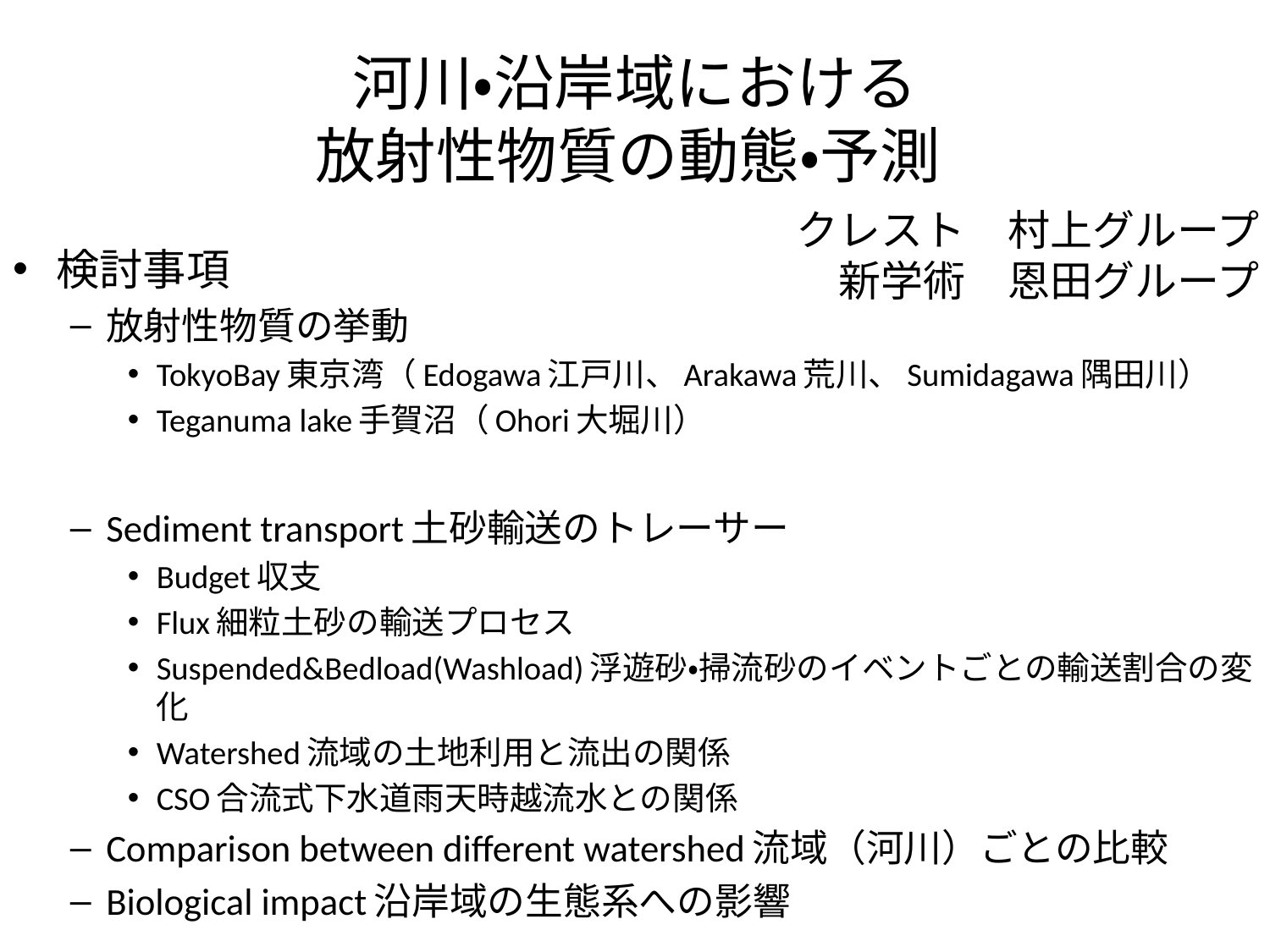

# 河川・沿岸域における 放射性物質の動態・予測
クレスト　村上グループ
新学術　恩田グループ
検討事項
放射性物質の挙動
TokyoBay東京湾（Edogawa江戸川、Arakawa荒川、Sumidagawa隅田川）
Teganuma lake手賀沼（Ohori大堀川）

Sediment transport土砂輸送のトレーサー
Budget収支
Flux細粒土砂の輸送プロセス
Suspended&Bedload(Washload)浮遊砂・掃流砂のイベントごとの輸送割合の変化
Watershed流域の土地利用と流出の関係
CSO合流式下水道雨天時越流水との関係
Comparison between different watershed流域（河川）ごとの比較
Biological impact沿岸域の生態系への影響